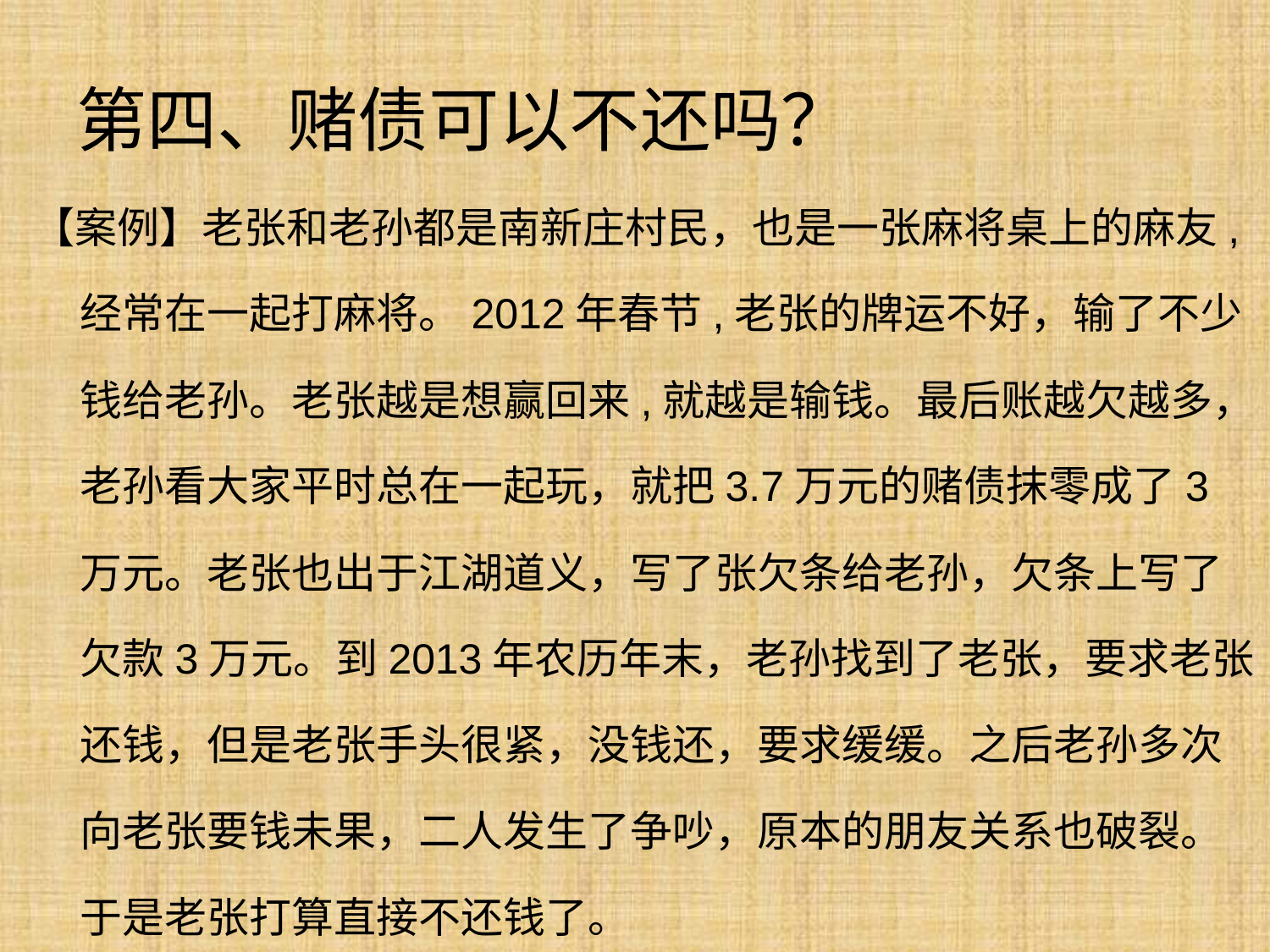

# 第四、赌债可以不还吗？
【案例】老张和老孙都是南新庄村民，也是一张麻将桌上的麻友,经常在一起打麻将。2012年春节,老张的牌运不好，输了不少钱给老孙。老张越是想赢回来,就越是输钱。最后账越欠越多，老孙看大家平时总在一起玩，就把3.7万元的赌债抹零成了3万元。老张也出于江湖道义，写了张欠条给老孙，欠条上写了欠款3万元。到2013年农历年末，老孙找到了老张，要求老张还钱，但是老张手头很紧，没钱还，要求缓缓。之后老孙多次向老张要钱未果，二人发生了争吵，原本的朋友关系也破裂。于是老张打算直接不还钱了。